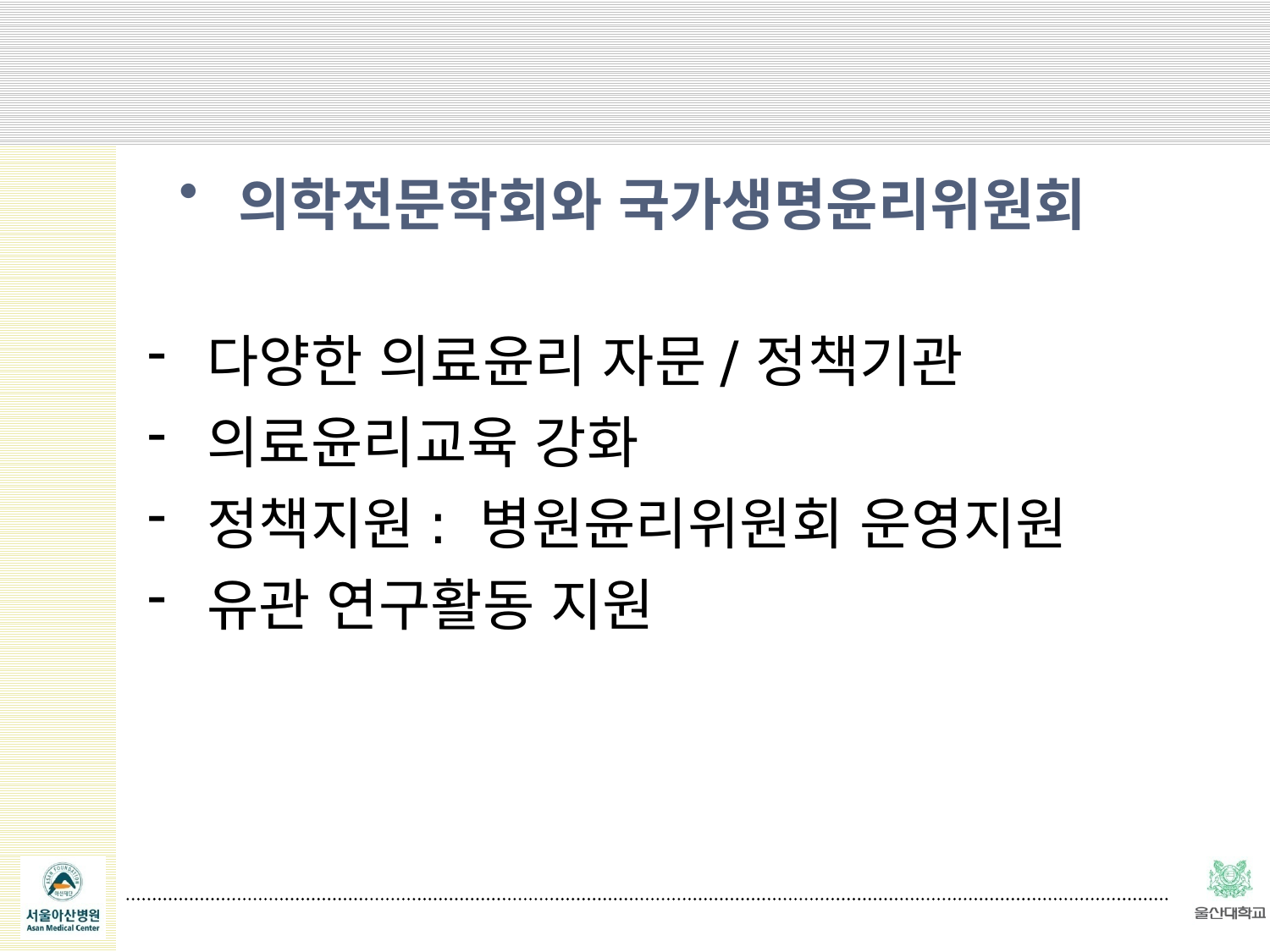

의학전문학회와 국가생명윤리위원회
 다양한 의료윤리 자문/정책기관
 의료윤리교육 강화
 정책지원: 병원윤리위원회 운영지원
 유관 연구활동 지원